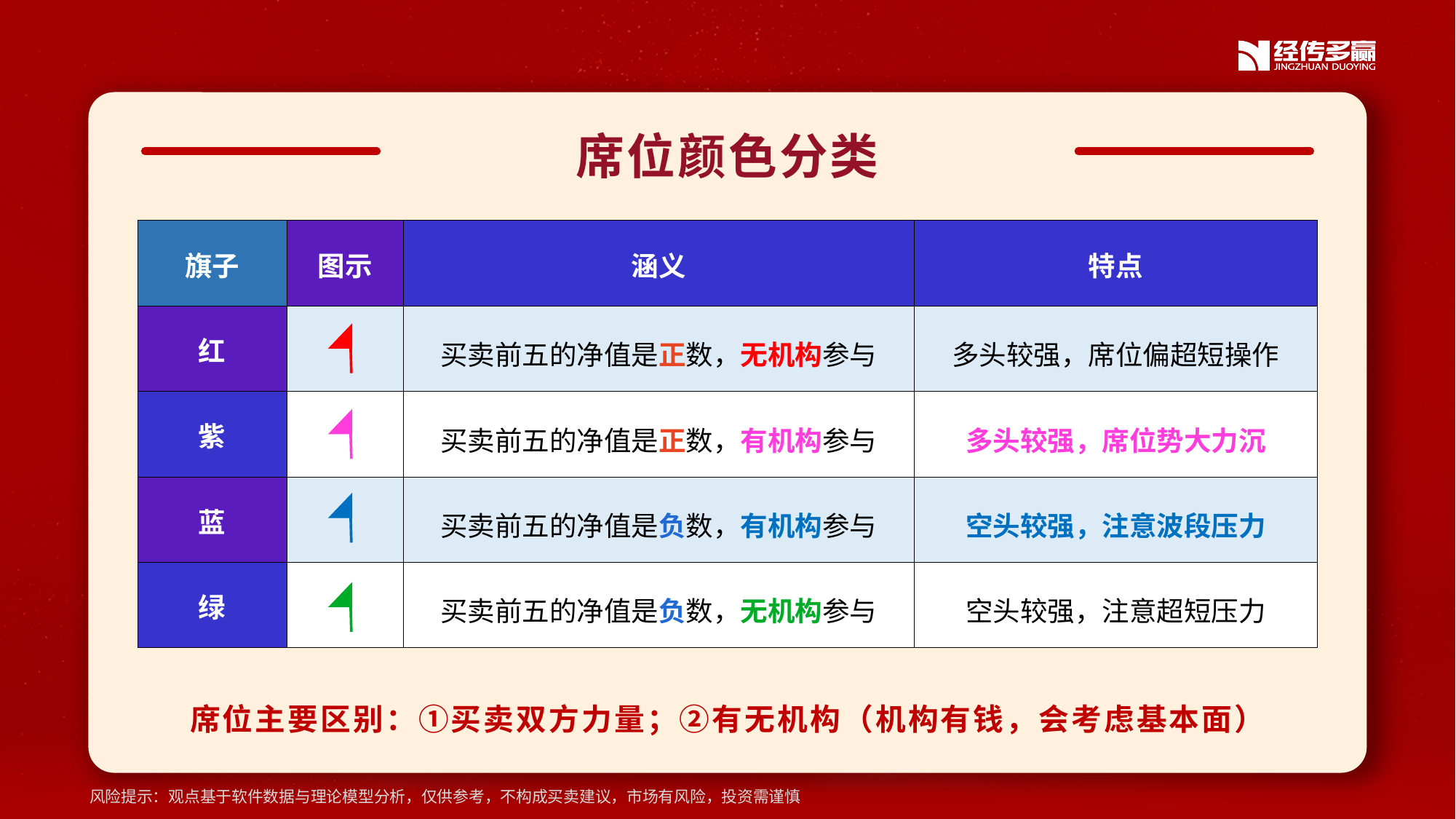

席位颜色分类
| 旗子 | 图示 | 涵义 | 特点 |
| --- | --- | --- | --- |
| 红 |  | 买卖前五的净值是正数，无机构参与 | 多头较强，席位偏超短操作 |
| 紫 |  | 买卖前五的净值是正数，有机构参与 | 多头较强，席位势大力沉 |
| 蓝 |  | 买卖前五的净值是负数，有机构参与 | 空头较强，注意波段压力 |
| 绿 |  | 买卖前五的净值是负数，无机构参与 | 空头较强，注意超短压力 |

席位主要区别：①买卖双方力量；②有无机构（机构有钱，会考虑基本面）